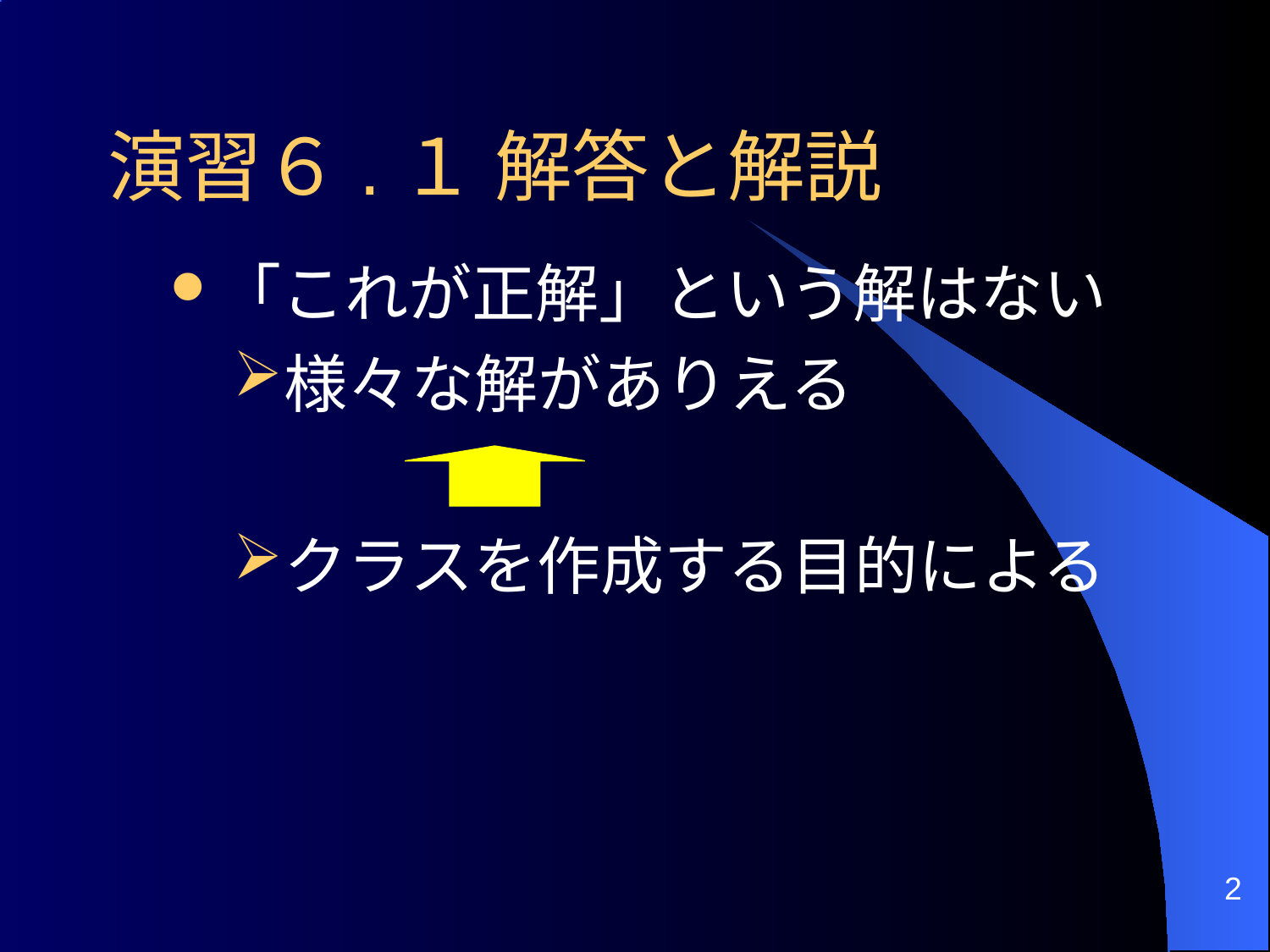

# 演習６.１ 解答と解説
「これが正解」という解はない
様々な解がありえる

クラスを作成する目的による

2